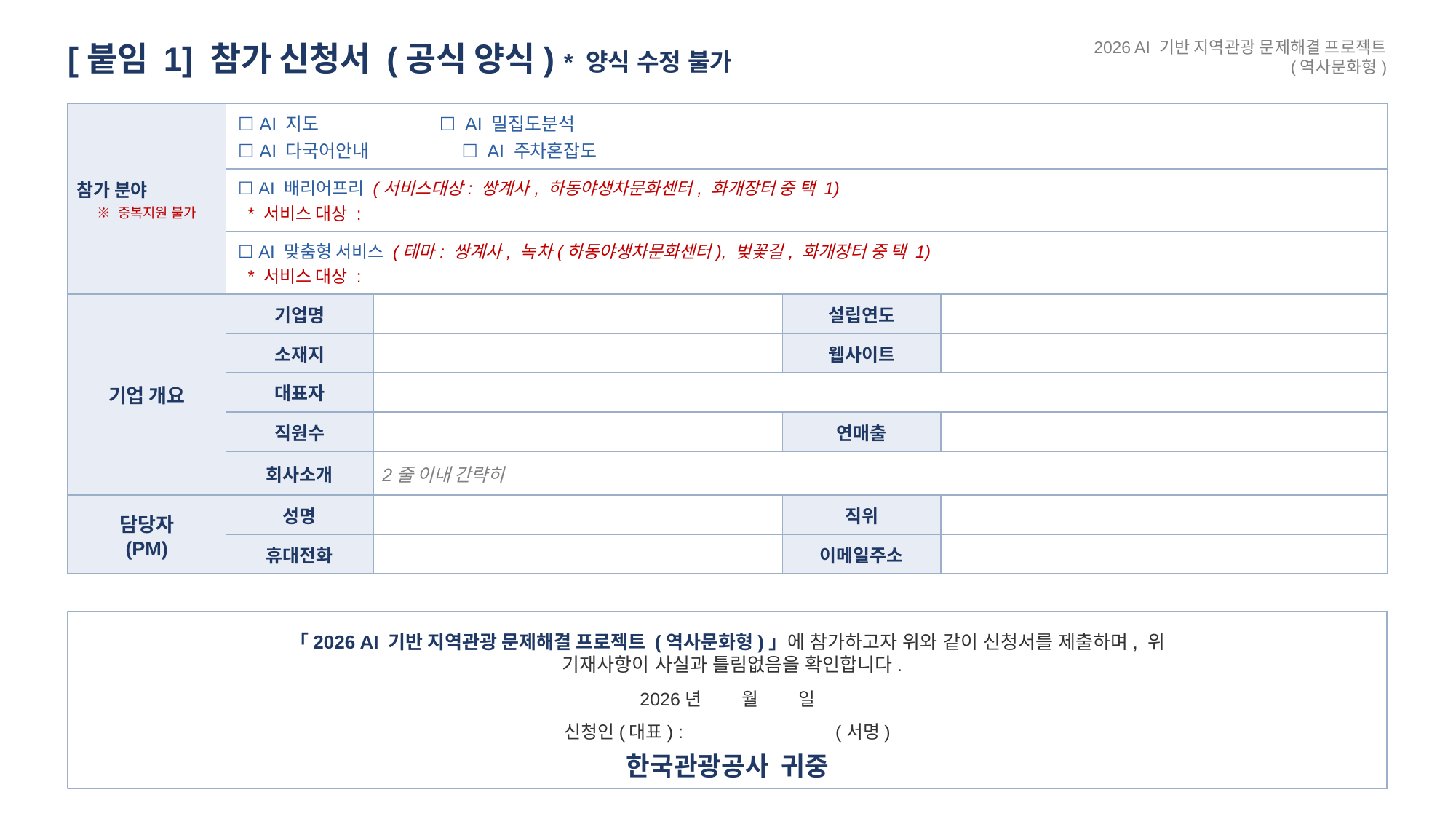

[붙임 1] 참가 신청서 (공식 양식) * 양식 수정 불가
2026 AI 기반 지역관광 문제해결 프로젝트
(역사문화형)
| 참가 분야 ※ 중복지원 불가 | ☐ AI 지도 ☐ AI 밀집도분석 ☐ AI 다국어안내 ☐ AI 주차혼잡도 |  |  |  |
| --- | --- | --- | --- | --- |
|  | ☐ AI 배리어프리 (서비스대상: 쌍계사, 하동야생차문화센터, 화개장터 중 택 1) \* 서비스 대상 : |  |  |  |
|  | ☐ AI 맞춤형 서비스 (테마: 쌍계사, 녹차(하동야생차문화센터), 벚꽃길, 화개장터 중 택 1) \* 서비스 대상 : |  |  |  |
| 기업 개요 | 기업명 |  | 설립연도 |  |
|  | 소재지 |  | 웹사이트 |  |
|  | 대표자 |  |  |  |
|  | 직원수 |  | 연매출 |  |
|  | 회사소개 | 2줄 이내 간략히 |  |  |
| 담당자 (PM) | 성명 |  | 직위 |  |
|  | 휴대전화 |  | 이메일주소 |  |

「2026 AI 기반 지역관광 문제해결 프로젝트 (역사문화형)」에 참가하고자 위와 같이 신청서를 제출하며, 위
 기재사항이 사실과 틀림없음을 확인합니다.
2026년          월          일
신청인(대표) :                              (서명)
한국관광공사  귀중